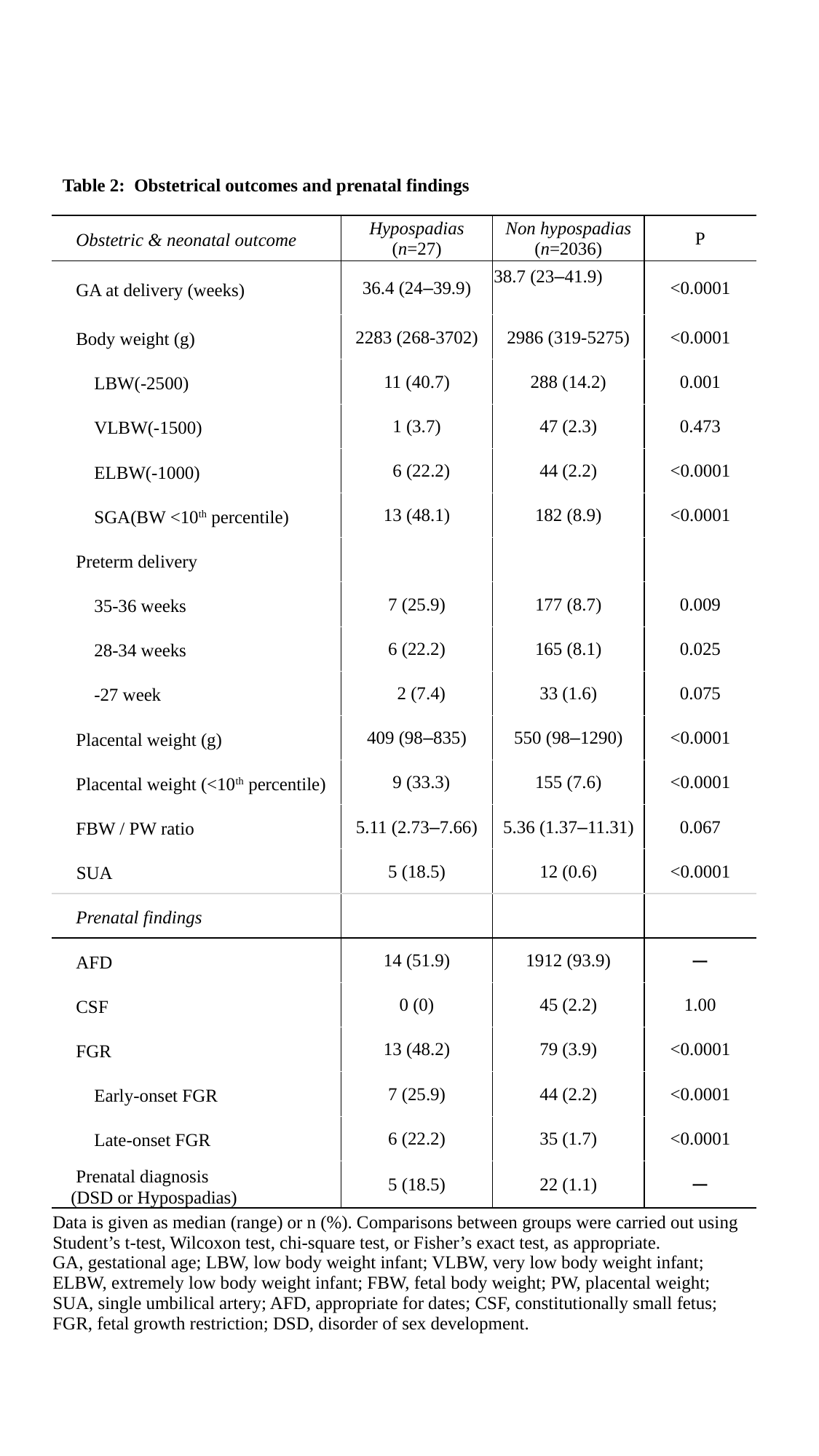

Table 2:  Obstetrical outcomes and prenatal findings
| Obstetric & neonatal outcome | Hypospadias (n=27) | Non hypospadias (n=2036) | P |
| --- | --- | --- | --- |
| GA at delivery (weeks) | 36.4 (24–39.9) | 38.7 (23–41.9) | <0.0001 |
| Body weight (g) | 2283 (268-3702) | 2986 (319-5275) | <0.0001 |
| LBW(-2500) | 11 (40.7) | 288 (14.2) | 0.001 |
| VLBW(-1500) | 1 (3.7) | 47 (2.3) | 0.473 |
| ELBW(-1000) | 6 (22.2) | 44 (2.2) | <0.0001 |
| SGA(BW <10th percentile) | 13 (48.1) | 182 (8.9) | <0.0001 |
| Preterm delivery |  |  |  |
| 35-36 weeks | 7 (25.9) | 177 (8.7) | 0.009 |
| 28-34 weeks | 6 (22.2) | 165 (8.1) | 0.025 |
| -27 week | 2 (7.4) | 33 (1.6) | 0.075 |
| Placental weight (g) | 409 (98–835) | 550 (98–1290) | <0.0001 |
| Placental weight (<10th percentile) | 9 (33.3) | 155 (7.6) | <0.0001 |
| FBW / PW ratio | 5.11 (2.73–7.66) | 5.36 (1.37–11.31) | 0.067 |
| SUA | 5 (18.5) | 12 (0.6) | <0.0001 |
| Prenatal findings |  |  |  |
| AFD | 14 (51.9) | 1912 (93.9) | ー |
| CSF | 0 (0) | 45 (2.2) | 1.00 |
| FGR | 13 (48.2) | 79 (3.9) | <0.0001 |
| Early-onset FGR | 7 (25.9) | 44 (2.2) | <0.0001 |
| Late-onset FGR | 6 (22.2) | 35 (1.7) | <0.0001 |
| Prenatal diagnosis (DSD or Hypospadias) | 5 (18.5) | 22 (1.1) | ー |
| Data is given as median (range) or n (%). Comparisons between groups were carried out using Student’s t-test, Wilcoxon test, chi-square test, or Fisher’s exact test, as appropriate. GA, gestational age; LBW, low body weight infant; VLBW, very low body weight infant; ELBW, extremely low body weight infant; FBW, fetal body weight; PW, placental weight; SUA, single umbilical artery; AFD, appropriate for dates; CSF, constitutionally small fetus; FGR, fetal growth restriction; DSD, disorder of sex development. |  |  |  |